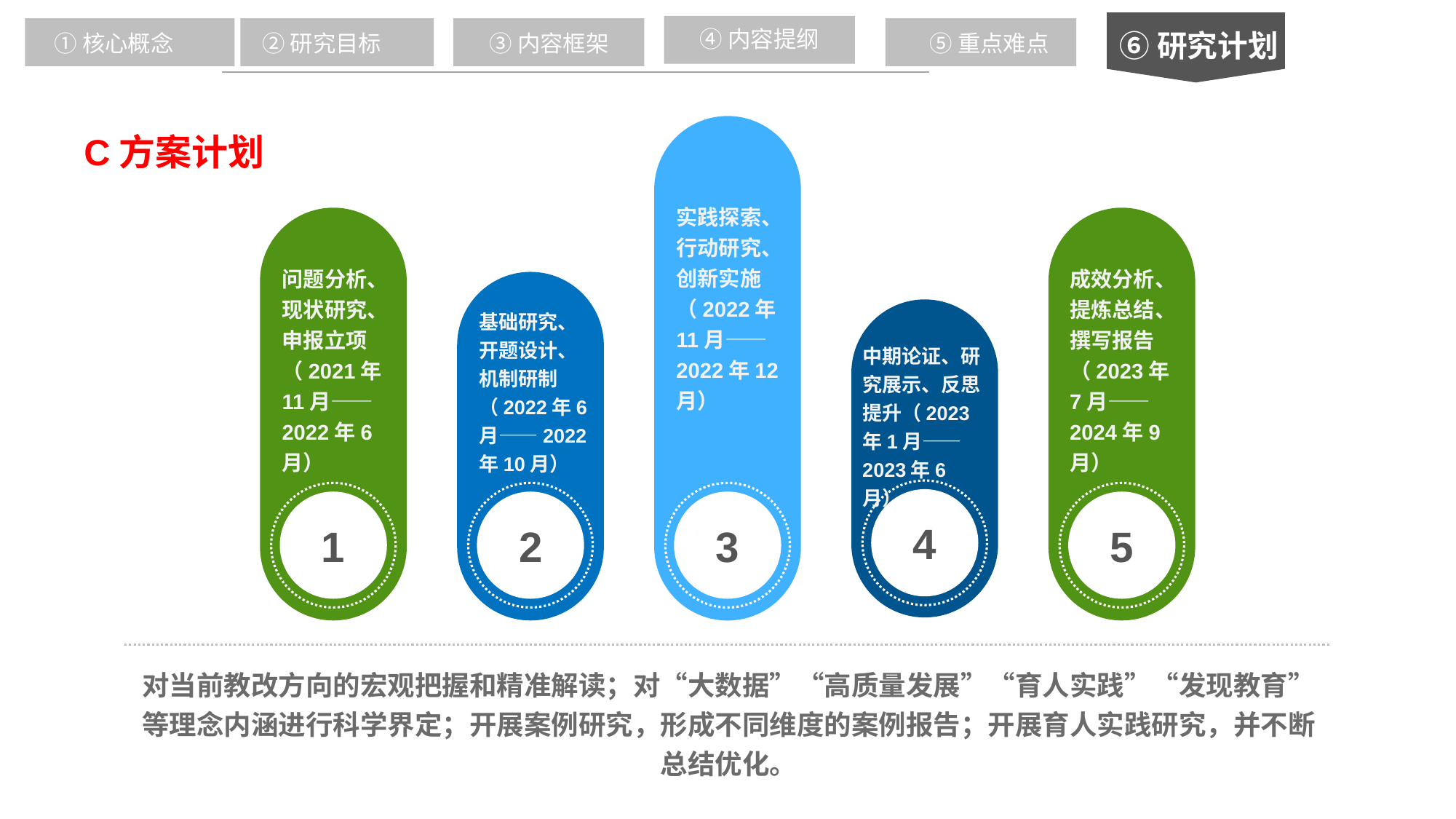

②研究目标
④内容提纲
⑥研究计划
⑤重点难点
①核心概念
③内容框架
③内容框架

3
C方案计划
实践探索、行动研究、创新实施（2022年11月——2022年12月）

1

5
问题分析、现状研究、申报立项（2021年11月——2022年6月）
成效分析、提炼总结、撰写报告（2023年7月——2024年9月）
⑥研究计划

2
基础研究、开题设计、机制研制（2022年6月——2022年10月）

4
中期论证、研究展示、反思提升（2023年1月——2023年6月）

对当前教改方向的宏观把握和精准解读；对“大数据”“高质量发展”“育人实践”“发现教育”等理念内涵进行科学界定；开展案例研究，形成不同维度的案例报告；开展育人实践研究，并不断总结优化。